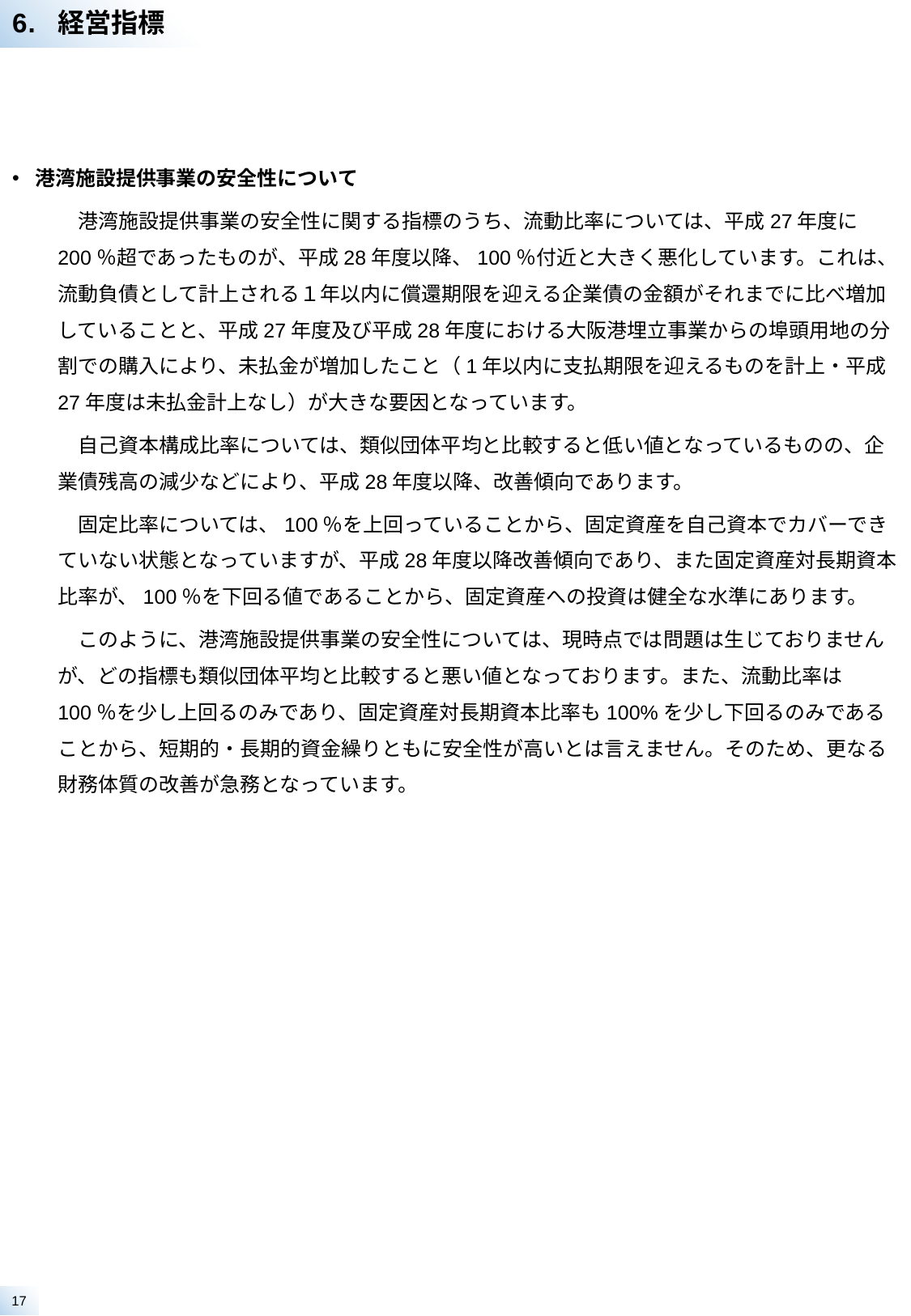

経営指標
港湾施設提供事業の安全性について
　港湾施設提供事業の安全性に関する指標のうち、流動比率については、平成27年度に200％超であったものが、平成28年度以降、100％付近と大きく悪化しています。これは、流動負債として計上される１年以内に償還期限を迎える企業債の金額がそれまでに比べ増加していることと、平成27年度及び平成28年度における大阪港埋立事業からの埠頭用地の分割での購入により、未払金が増加したこと（1年以内に支払期限を迎えるものを計上・平成27年度は未払金計上なし）が大きな要因となっています。
　自己資本構成比率については、類似団体平均と比較すると低い値となっているものの、企業債残高の減少などにより、平成28年度以降、改善傾向であります。
　固定比率については、100％を上回っていることから、固定資産を自己資本でカバーできていない状態となっていますが、平成28年度以降改善傾向であり、また固定資産対長期資本比率が、100％を下回る値であることから、固定資産への投資は健全な水準にあります。
　このように、港湾施設提供事業の安全性については、現時点では問題は生じておりませんが、どの指標も類似団体平均と比較すると悪い値となっております。また、流動比率は100％を少し上回るのみであり、固定資産対長期資本比率も100%を少し下回るのみであることから、短期的・長期的資金繰りともに安全性が高いとは言えません。そのため、更なる財務体質の改善が急務となっています。
17